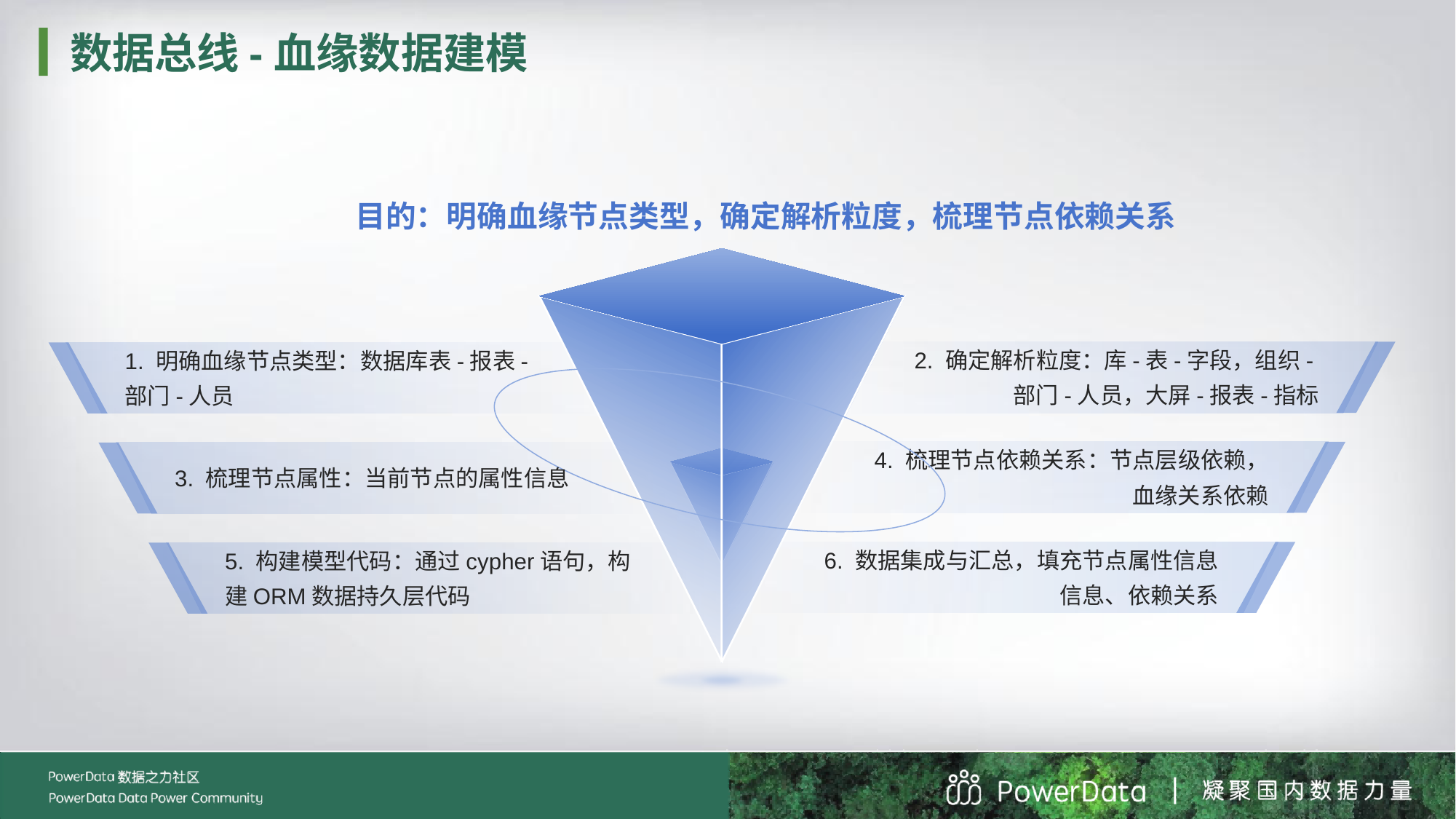

数据总线-血缘数据建模

目的：明确血缘节点类型，确定解析粒度，梳理节点依赖关系

2. 确定解析粒度：库-表-字段，组织-部门-人员，大屏-报表-指标

1. 明确血缘节点类型：数据库表-报表-部门-人员

4. 梳理节点依赖关系：节点层级依赖，血缘关系依赖

3. 梳理节点属性：当前节点的属性信息

6. 数据集成与汇总，填充节点属性信息信息、依赖关系

5. 构建模型代码：通过cypher语句，构建ORM数据持久层代码